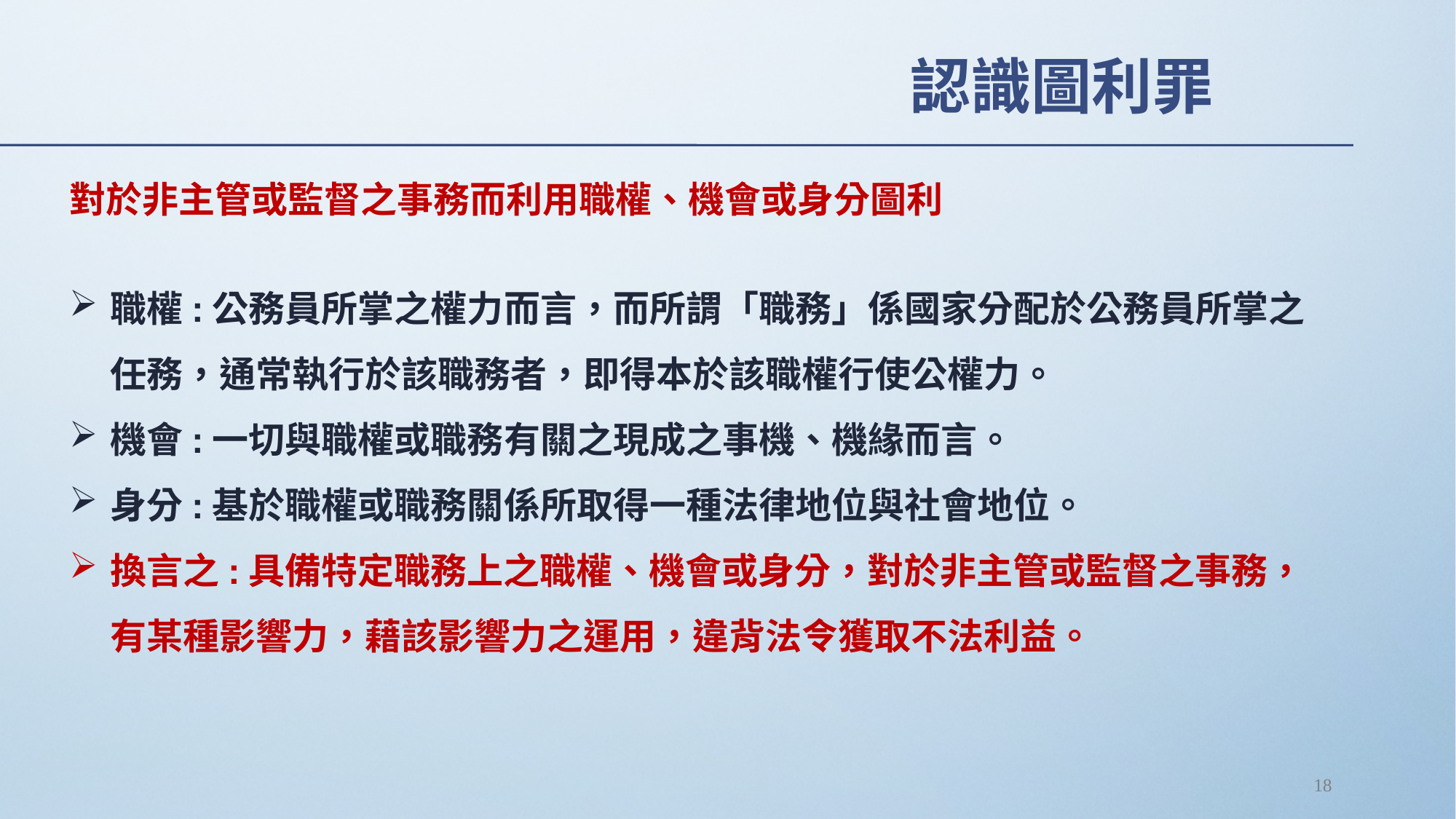

認識圖利罪
對於非主管或監督之事務而利用職權、機會或身分圖利

職權:公務員所掌之權力而言，而所謂「職務」係國家分配於公務員所掌之任務，通常執行於該職務者，即得本於該職權行使公權力。
機會:一切與職權或職務有關之現成之事機、機緣而言。
身分:基於職權或職務關係所取得一種法律地位與社會地位。
換言之:具備特定職務上之職權、機會或身分，對於非主管或監督之事務，有某種影響力，藉該影響力之運用，違背法令獲取不法利益。

18